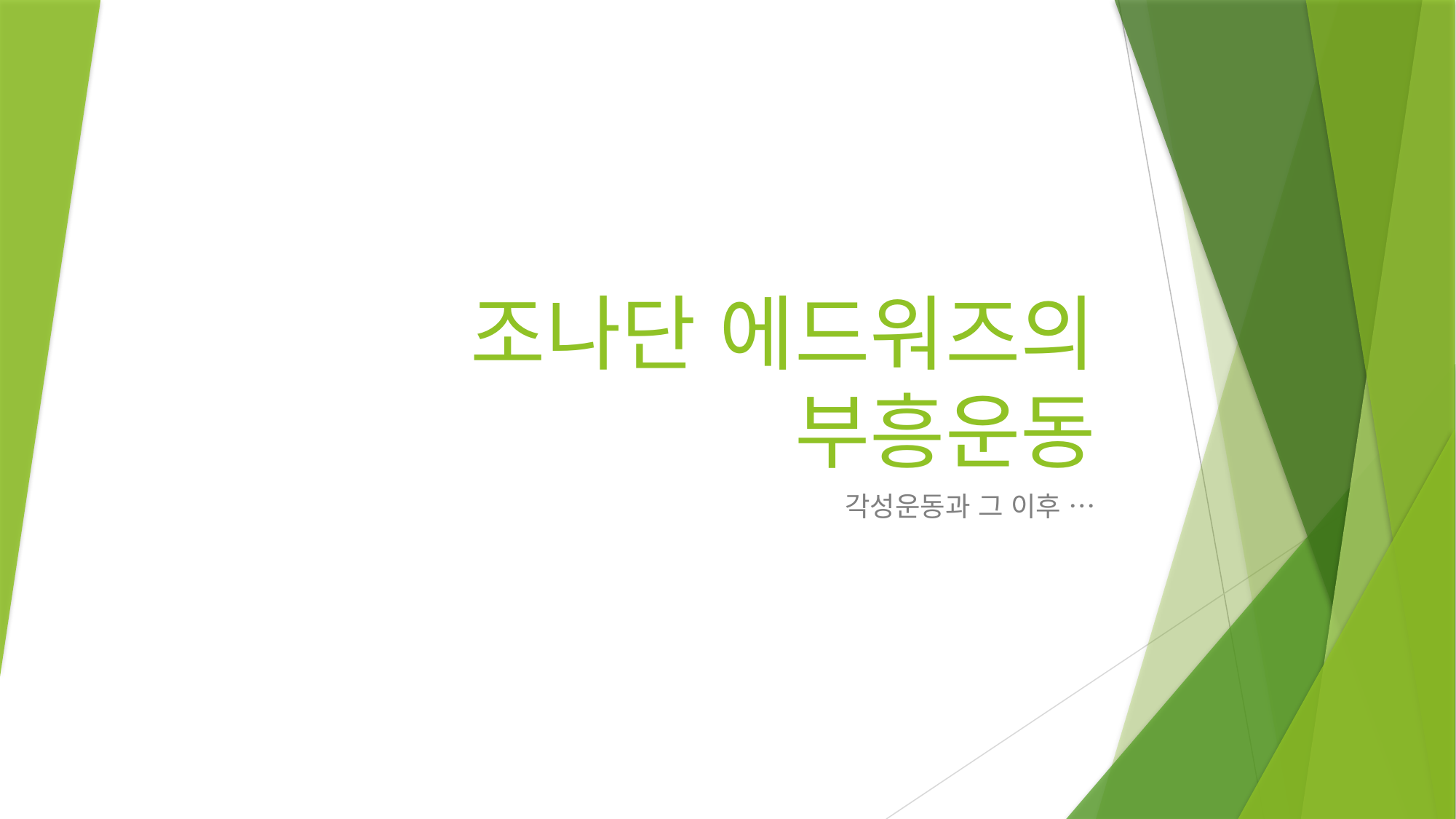

# 조나단 에드워즈의 부흥운동
각성운동과 그 이후 …